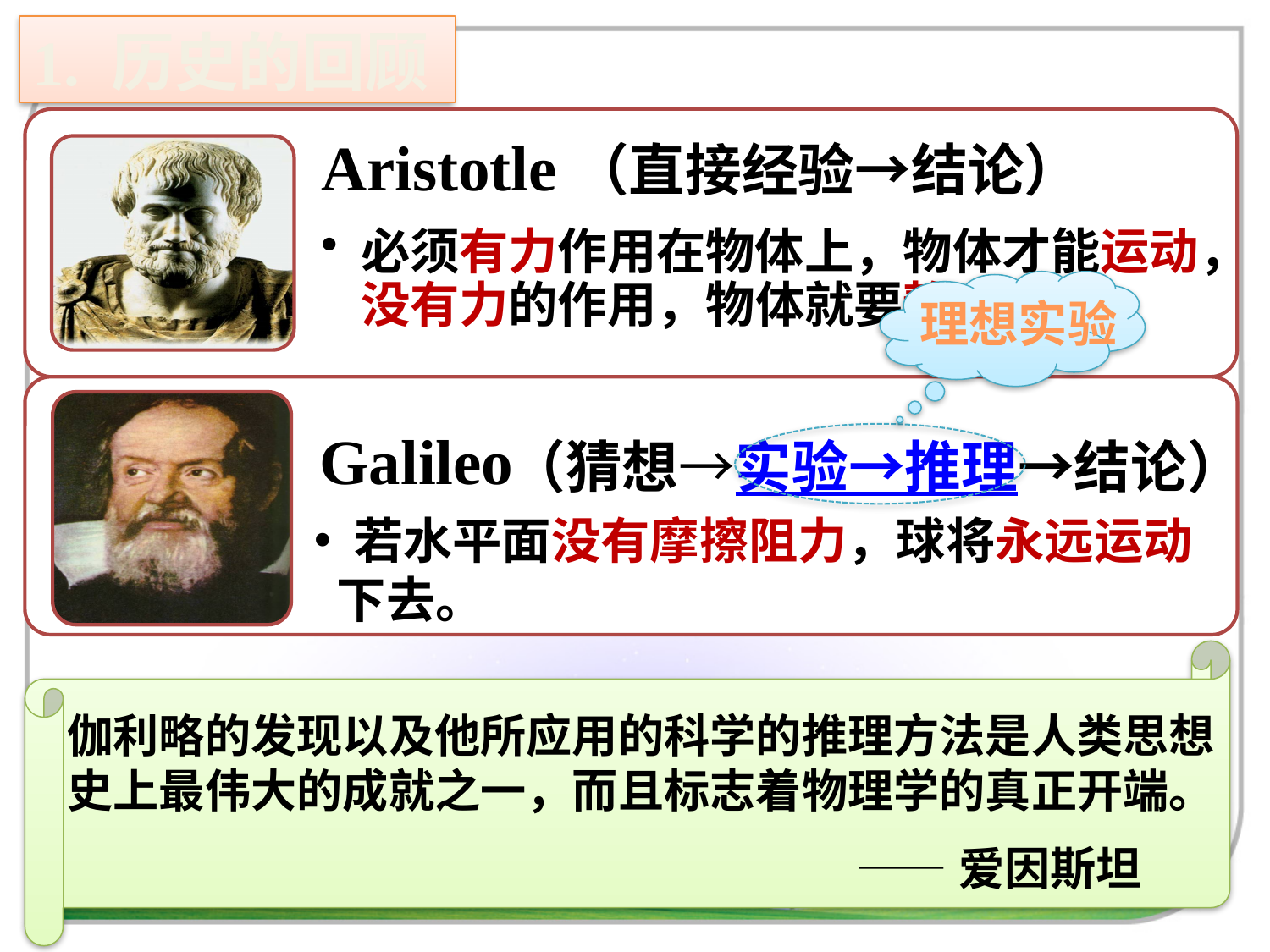

1. 历史的回顾
Aristotle（直接经验→结论）
必须有力作用在物体上，物体才能运动，没有力的作用，物体就要静止。

理想实验
Galileo

（猜想→实验→推理→结论）
 若水平面没有摩擦阻力，球将永远运动
 下去。

伽利略的发现以及他所应用的科学的推理方法是人类思想史上最伟大的成就之一，而且标志着物理学的真正开端。
                                                                            ——爱因斯坦